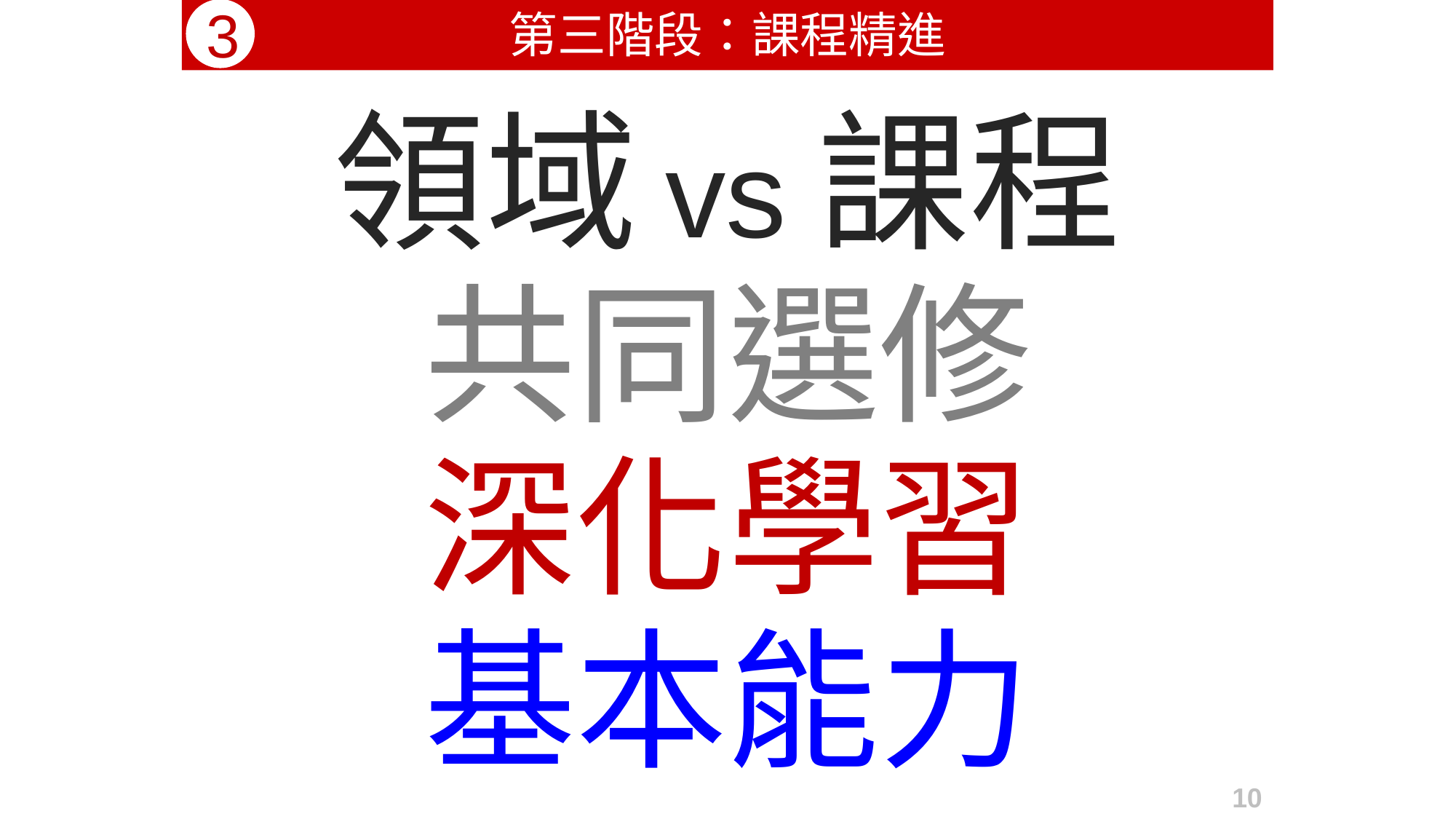

第三階段：課程精進
3
領域 vs 課程
共同選修
深化學習
基本能力

10